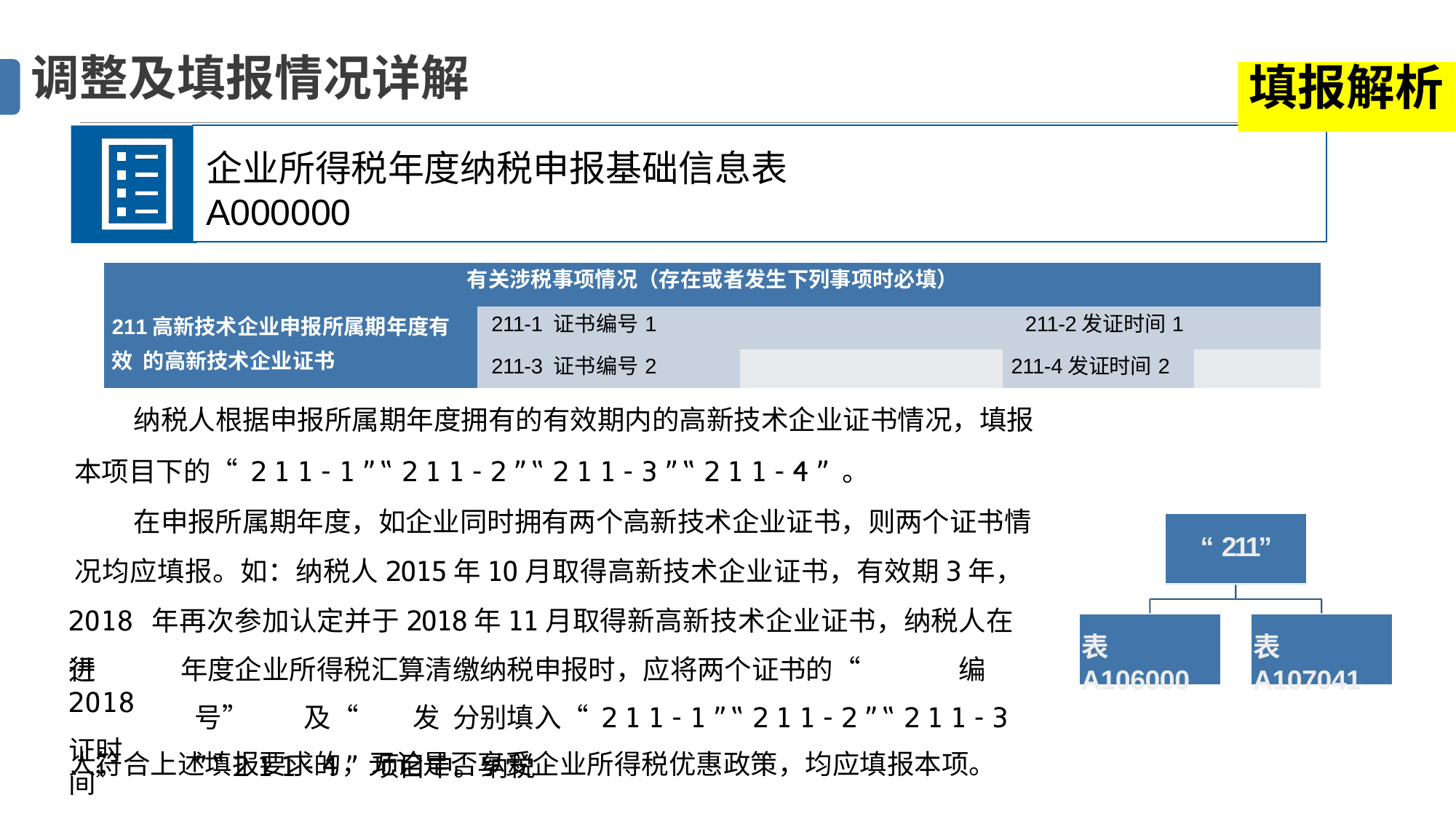

# 调整及填报情况详解
填报解析

31

企业所得税年度纳税申报基础信息表A000000

| 有关涉税事项情况（存在或者发生下列事项时必填） |  |  |  |  |
| --- | --- | --- | --- | --- |
| 211高新技术企业申报所属期年度有效 的高新技术企业证书 | 211-1 证书编号1 211-2发证时间1 |  |  |  |
|  | 211-3 证书编号2 |  | 211-4发证时间2 |  |

纳税人根据申报所属期年度拥有的有效期内的高新技术企业证书情况，填报  本项目下的“ 2 1 1 - 1 ” “ 2 1 1 - 2 ” “ 2 1 1 - 3 ” “ 2 1 1 - 4 ” 。
在申报所属期年度，如企业同时拥有两个高新技术企业证书，则两个证书情  况均应填报。如：纳税人2015年10月取得高新技术企业证书，有效期3年，  2018 年再次参加认定并于2018年11月取得新高新技术企业证书，纳税人在进

“ 211”

表A106000
表A107041
年度企业所得税汇算清缴纳税申报时，应将两个证书的“	编号”	及“	发  分别填入“ 2 1 1 - 1 ” “ 2 1 1 - 2 ” “ 2 1 1 - 3 ” “ 2 1 1 - 4 ” 项目中。纳税
行2018
证时间”

人符合上述填报要求的，无论是否享受企业所得税优惠政策，均应填报本项。